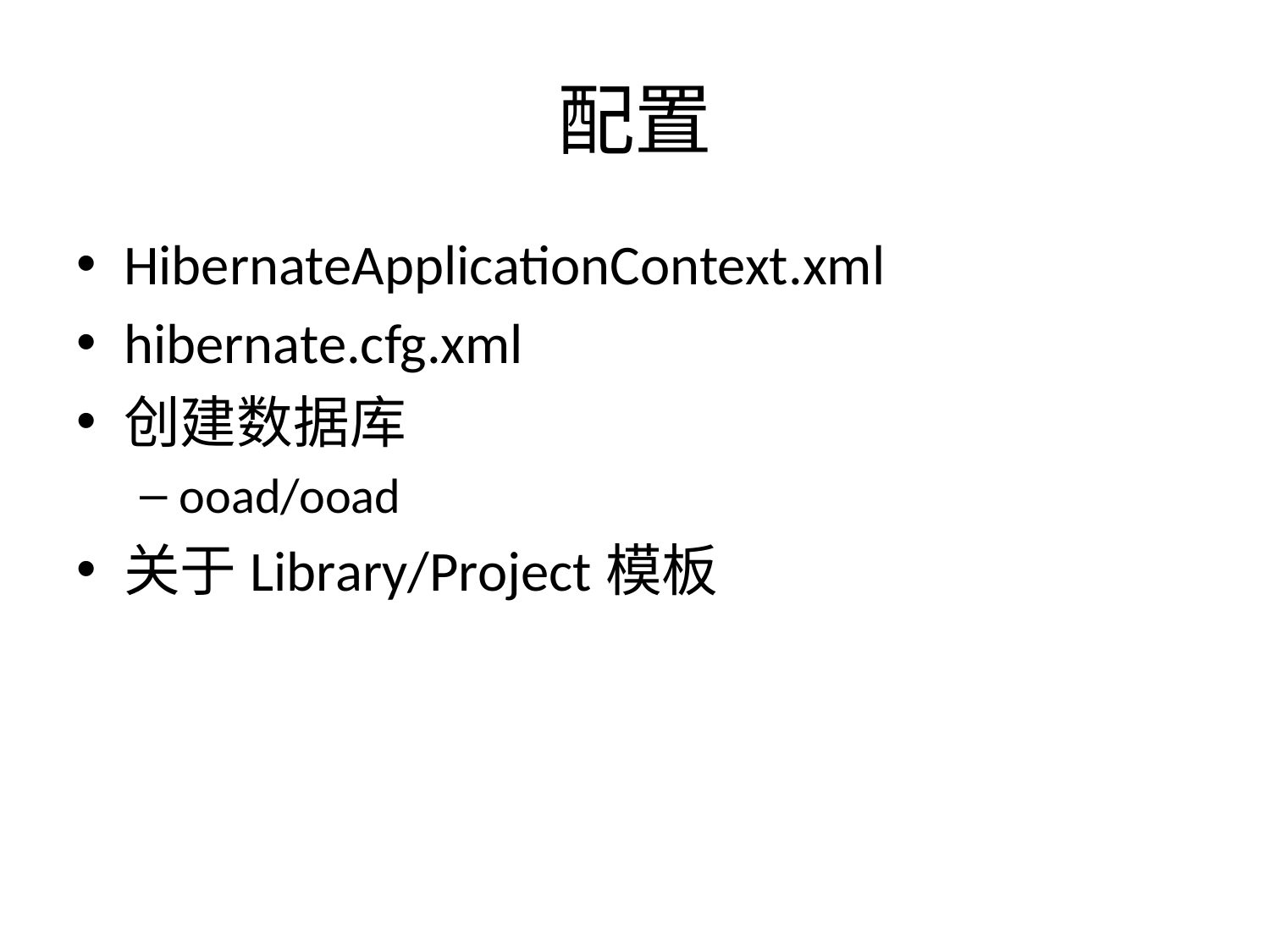

# 配置
HibernateApplicationContext.xml
hibernate.cfg.xml
创建数据库
ooad/ooad
关于Library/Project模板